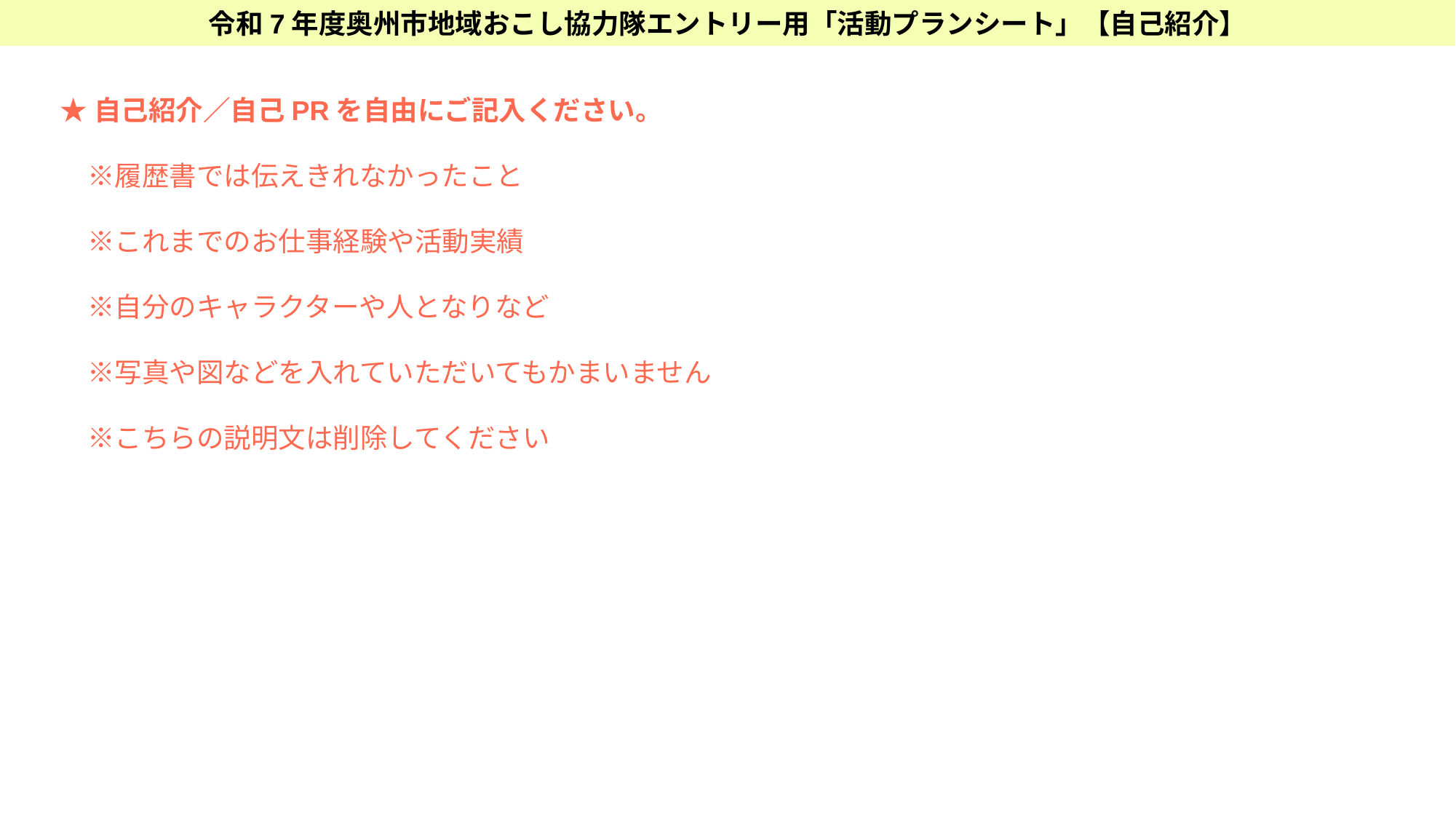

令和7年度奥州市地域おこし協力隊エントリー用「活動プランシート」【自己紹介】
★自己紹介／自己PRを自由にご記入ください。

　※履歴書では伝えきれなかったこと

　※これまでのお仕事経験や活動実績

　※自分のキャラクターや人となりなど

　※写真や図などを入れていただいてもかまいません

　※こちらの説明文は削除してください